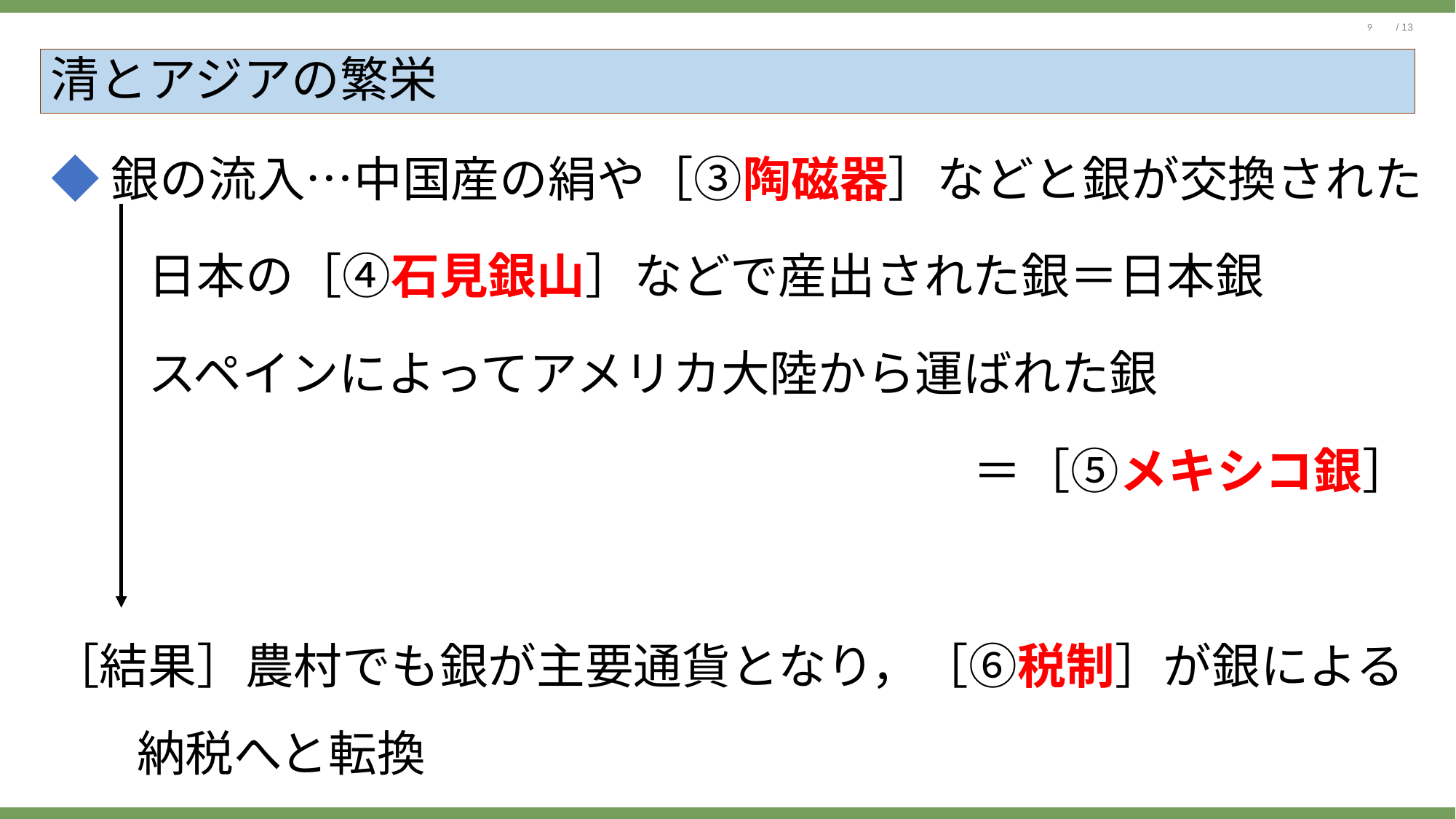

# 清とアジアの繁栄
◆銀の流入…中国産の絹や［③陶磁器］などと銀が交換された
　　日本の［④石見銀山］などで産出された銀＝日本銀
　　スペインによってアメリカ大陸から運ばれた銀
　　　　　　　　　　　　　　　　　　　＝［⑤メキシコ銀］

［結果］農村でも銀が主要通貨となり，［⑥税制］が銀による納税へと転換